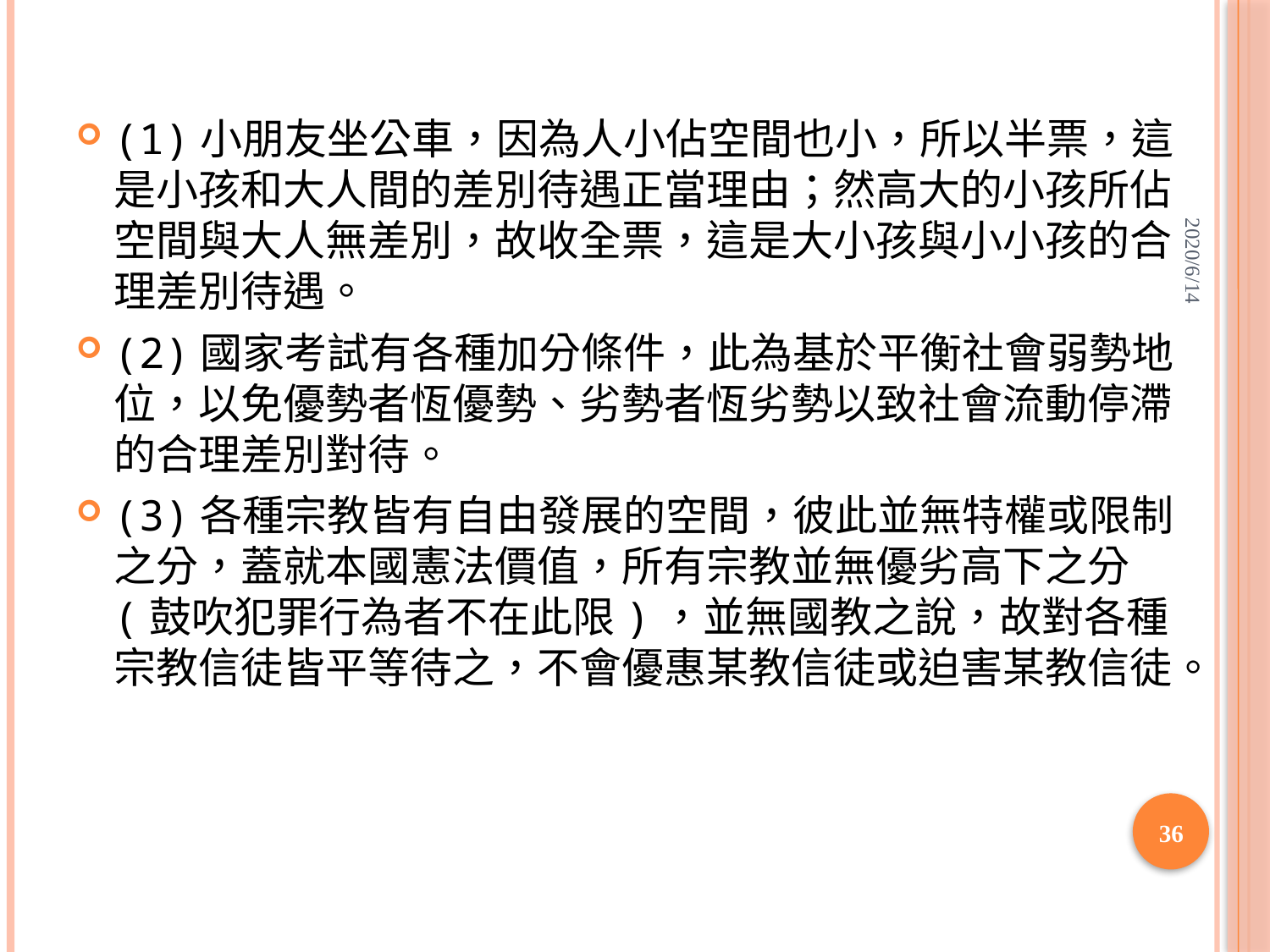

#
(1)小朋友坐公車，因為人小佔空間也小，所以半票，這是小孩和大人間的差別待遇正當理由；然高大的小孩所佔空間與大人無差別，故收全票，這是大小孩與小小孩的合理差別待遇。
(2)國家考試有各種加分條件，此為基於平衡社會弱勢地位，以免優勢者恆優勢、劣勢者恆劣勢以致社會流動停滯的合理差別對待。
(3)各種宗教皆有自由發展的空間，彼此並無特權或限制之分，蓋就本國憲法價值，所有宗教並無優劣高下之分(鼓吹犯罪行為者不在此限)，並無國教之說，故對各種宗教信徒皆平等待之，不會優惠某教信徒或迫害某教信徒。
2020/6/14
36